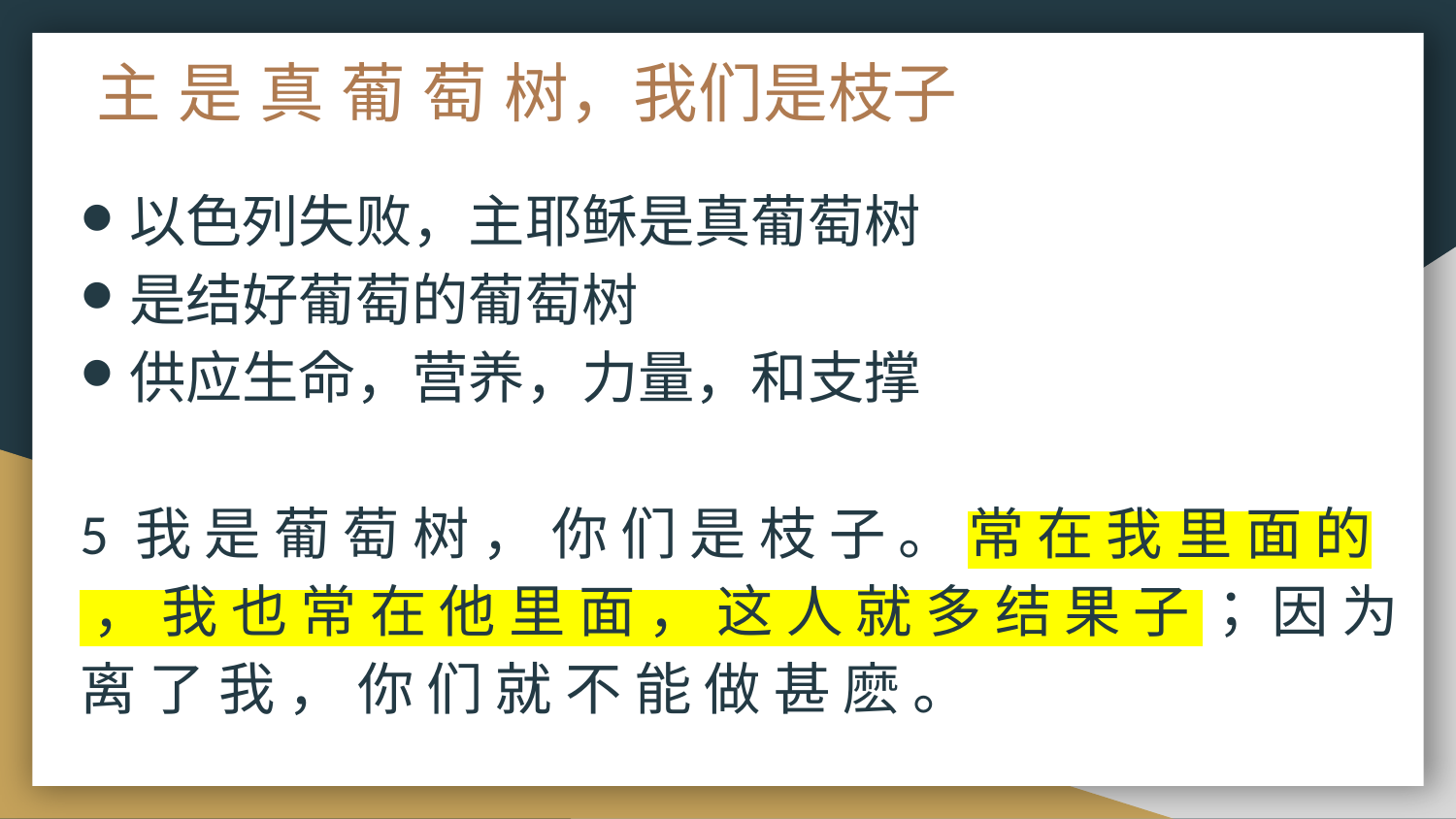

# 主 是 真 葡 萄 树，我们是枝子
以色列失败，主耶稣是真葡萄树
是结好葡萄的葡萄树
供应生命，营养，力量，和支撑

5 我 是 葡 萄 树 ， 你 们 是 枝 子 。 常 在 我 里 面 的 ， 我 也 常 在 他 里 面 ， 这 人 就 多 结 果 子 ； 因 为 离 了 我 ， 你 们 就 不 能 做 甚 麽 。